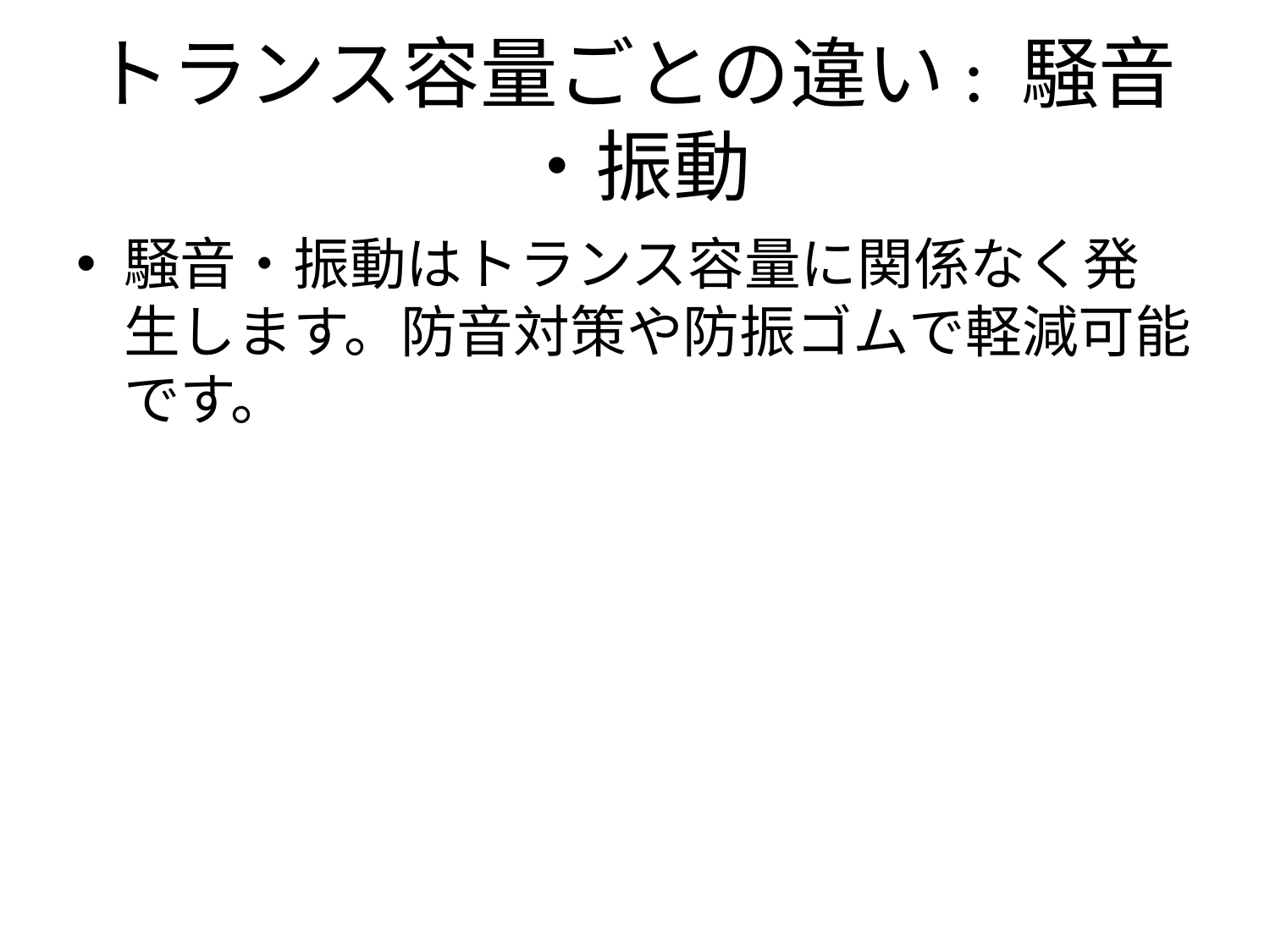

# トランス容量ごとの違い: 騒音・振動
騒音・振動はトランス容量に関係なく発生します。防音対策や防振ゴムで軽減可能です。